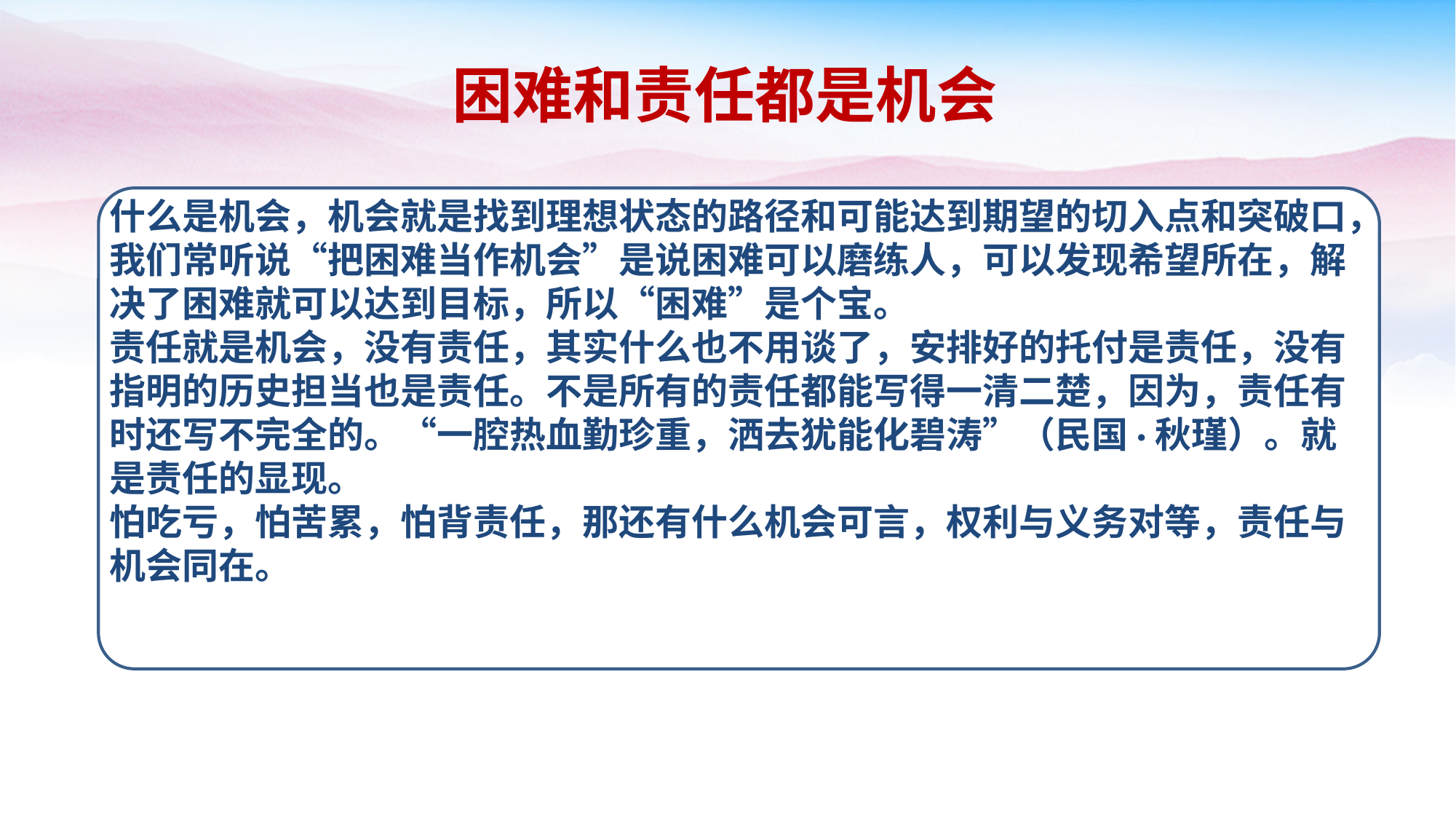

困难和责任都是机会

什么是机会，机会就是找到理想状态的路径和可能达到期望的切入点和突破口，
我们常听说“把困难当作机会”是说困难可以磨练人，可以发现希望所在，解决了困难就可以达到目标，所以“困难”是个宝。
责任就是机会，没有责任，其实什么也不用谈了，安排好的托付是责任，没有指明的历史担当也是责任。不是所有的责任都能写得一清二楚，因为，责任有时还写不完全的。“一腔热血勤珍重，洒去犹能化碧涛”（民国·秋瑾）。就是责任的显现。怕吃亏，怕苦累，怕背责任，那还有什么机会可言，权利与义务对等，责任与机会同在。